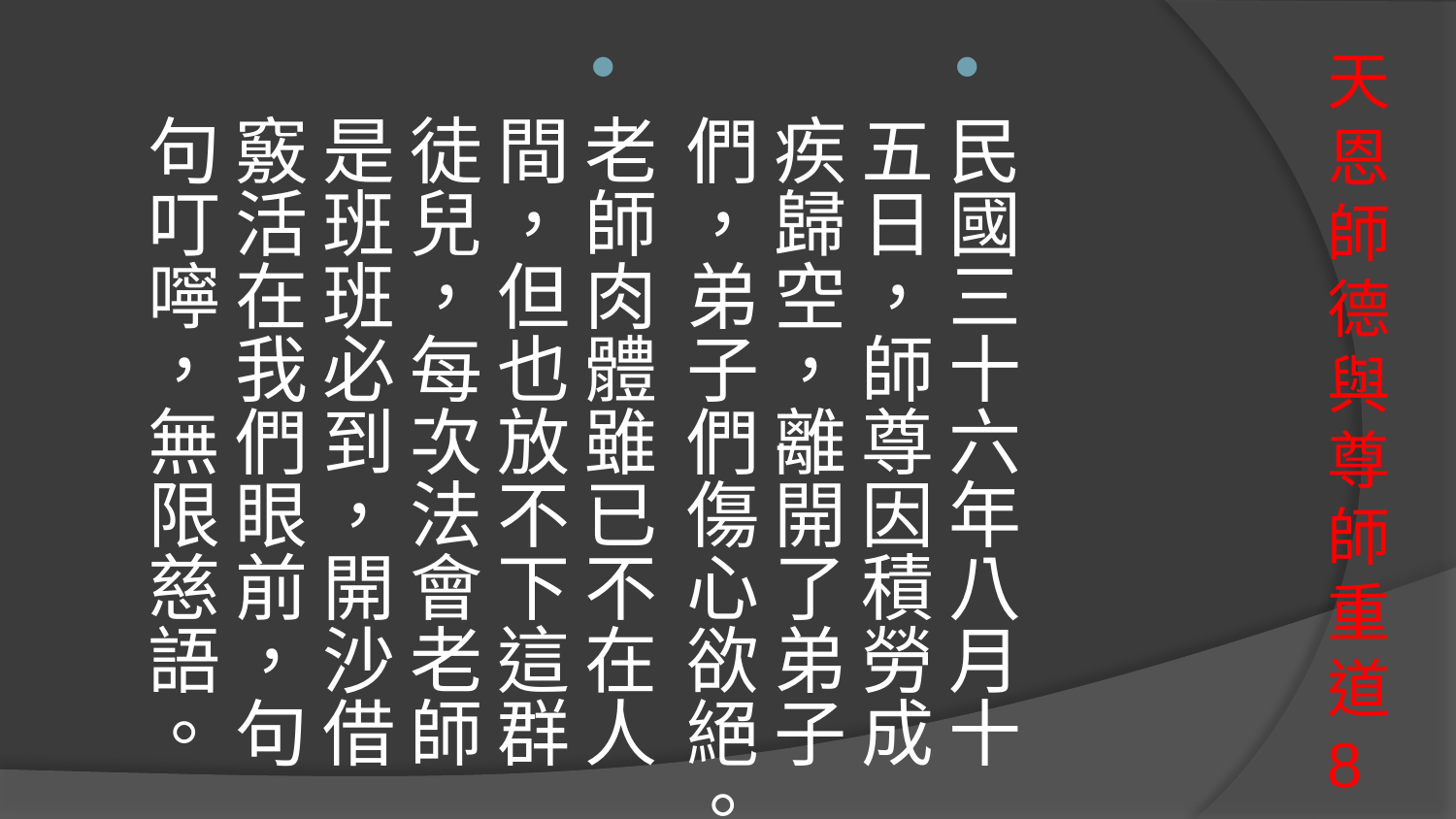

# 天恩師德與尊師重道 8
民國三十六年八月十五日，師尊因積勞成疾歸空，離開了弟子們，弟子們傷心欲絕。
老師肉體雖已不在人間，但也放不下這群徒兒，每次法會老師是班班必到，開沙借竅活在我們眼前，句句叮嚀，無限慈語。